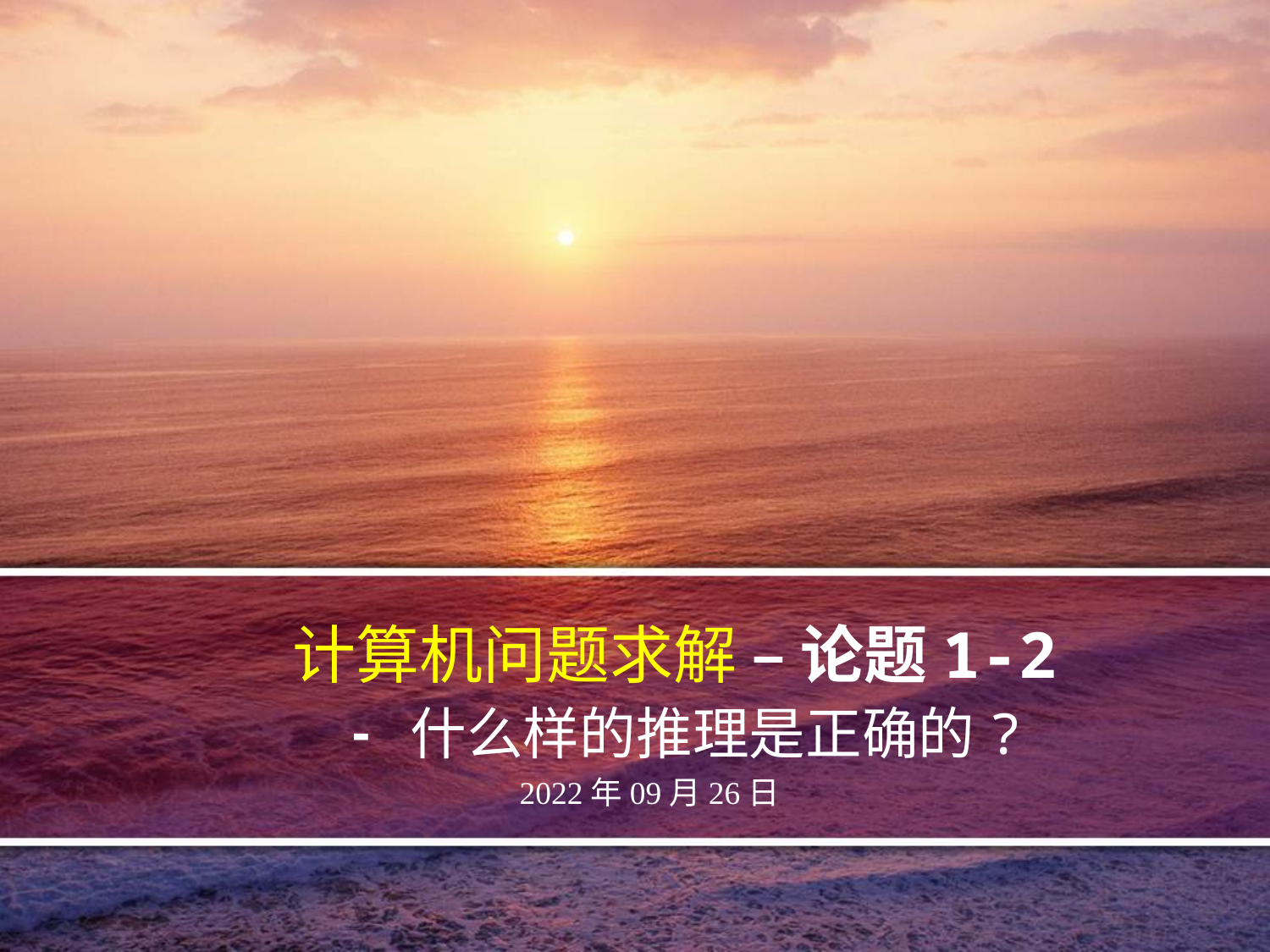

# 计算机问题求解 – 论题1-2 -  什么样的推理是正确的?
2022年09月26日